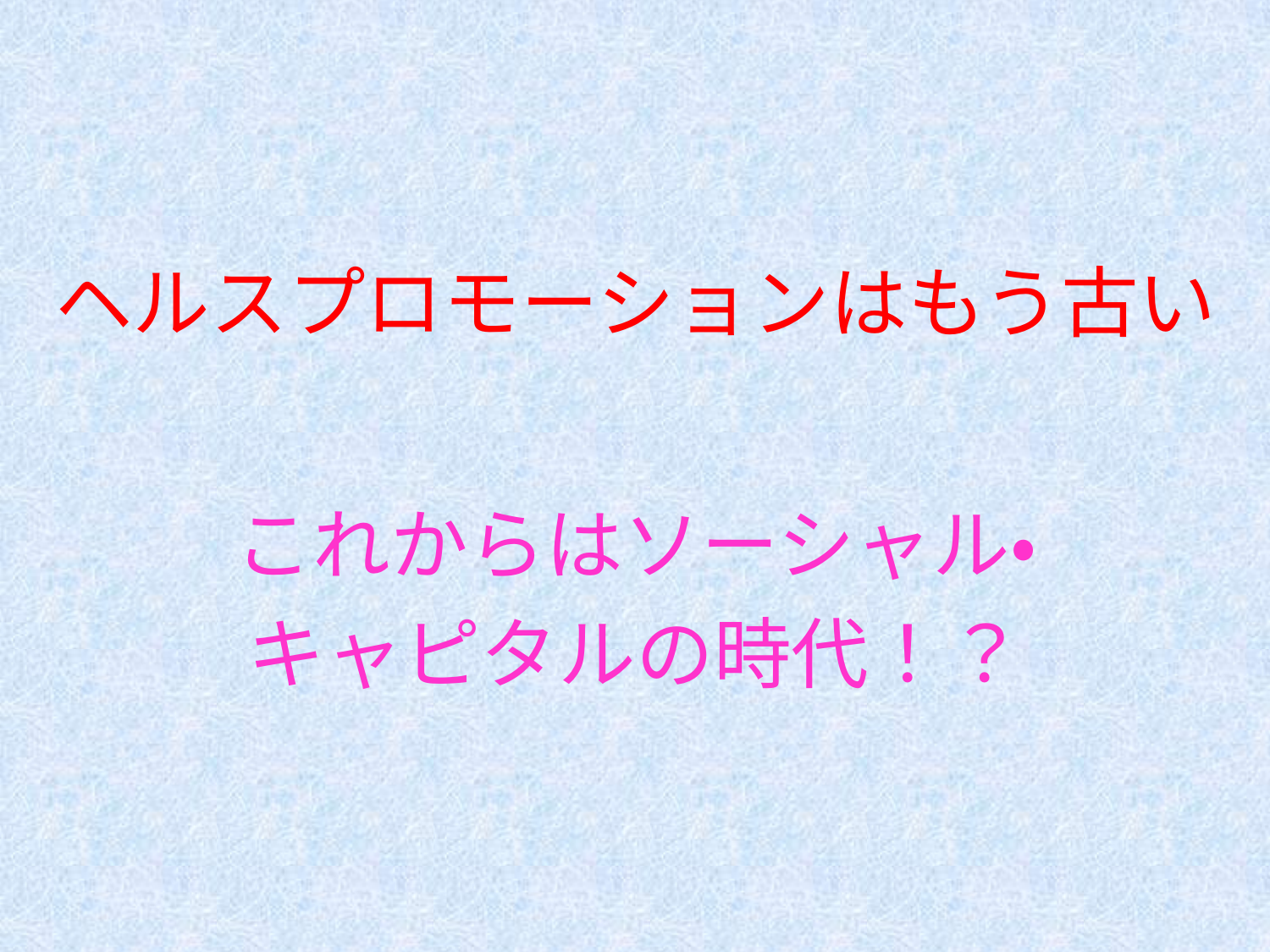

# ヘルスプロモーションはもう古い
これからはソーシャル・
キャピタルの時代！？